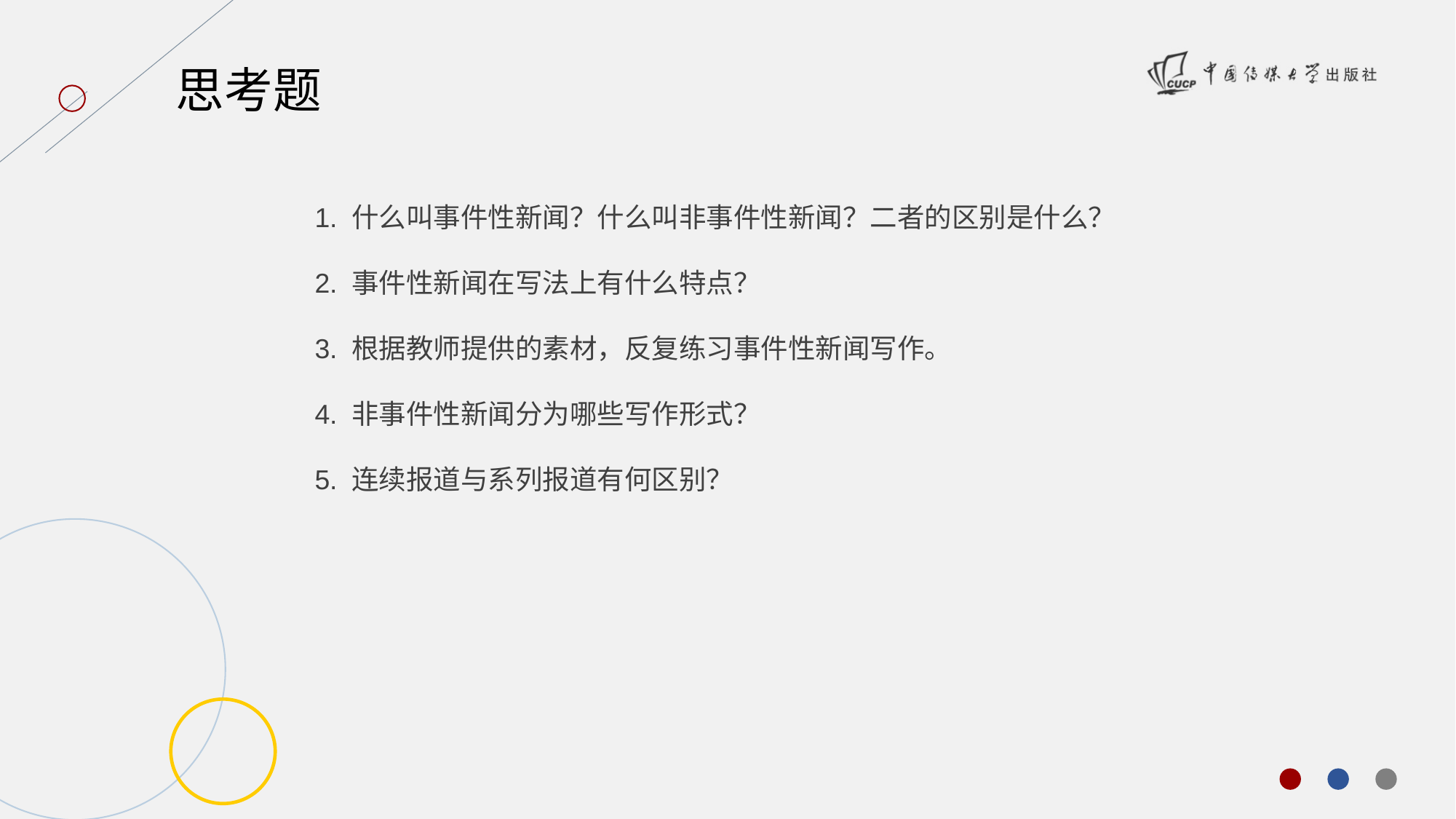

思考题

1. 什么叫事件性新闻？什么叫非事件性新闻？二者的区别是什么？
2. 事件性新闻在写法上有什么特点？
3. 根据教师提供的素材，反复练习事件性新闻写作。
4. 非事件性新闻分为哪些写作形式？
5. 连续报道与系列报道有何区别？